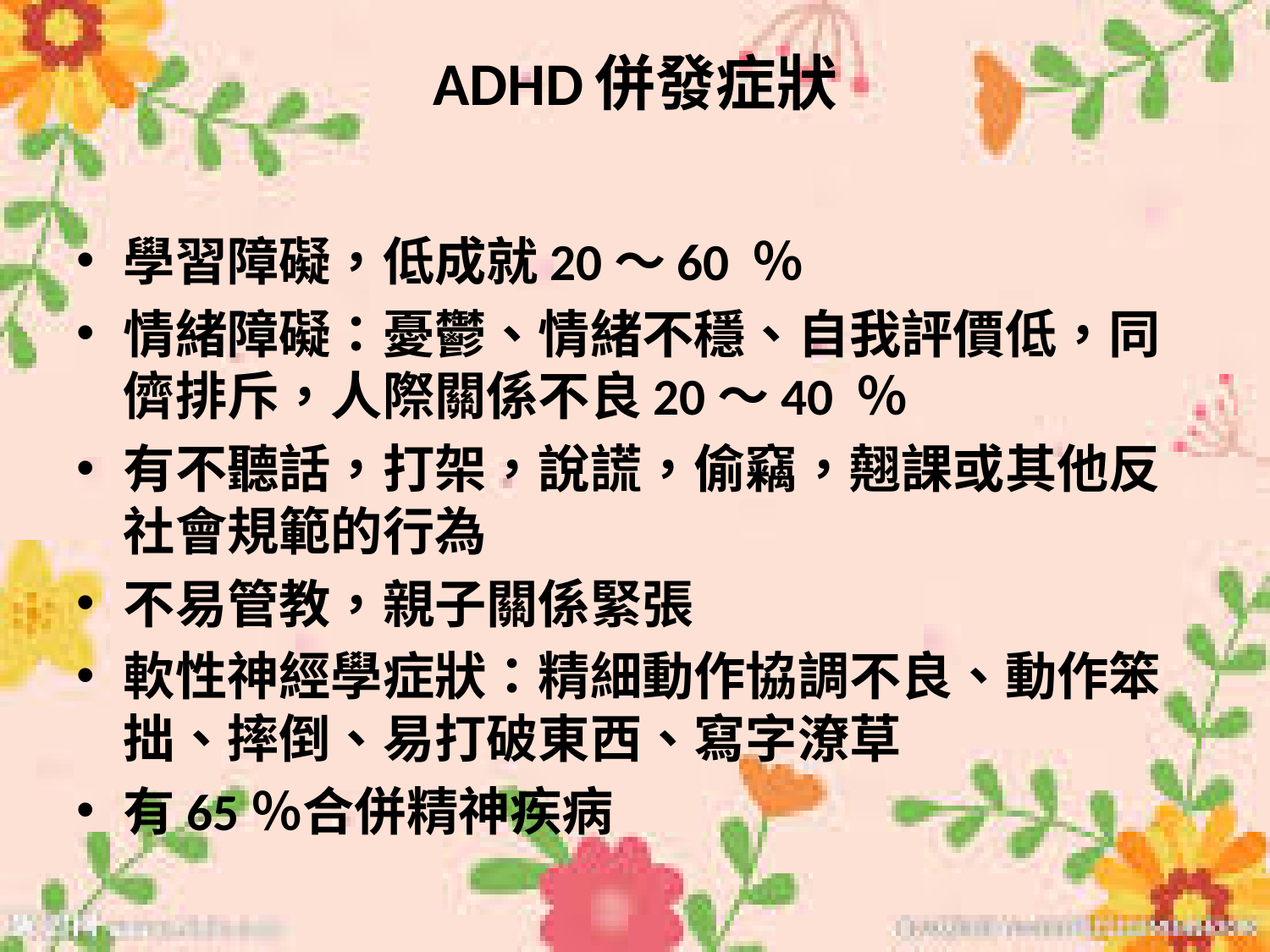

# ADHD併發症狀
學習障礙，低成就20～60 ％
情緒障礙：憂鬱、情緒不穩、自我評價低，同儕排斥，人際關係不良20～40 ％
有不聽話，打架，說謊，偷竊，翹課或其他反社會規範的行為
不易管教，親子關係緊張
軟性神經學症狀：精細動作協調不良、動作笨拙、摔倒、易打破東西、寫字潦草
有65％合併精神疾病